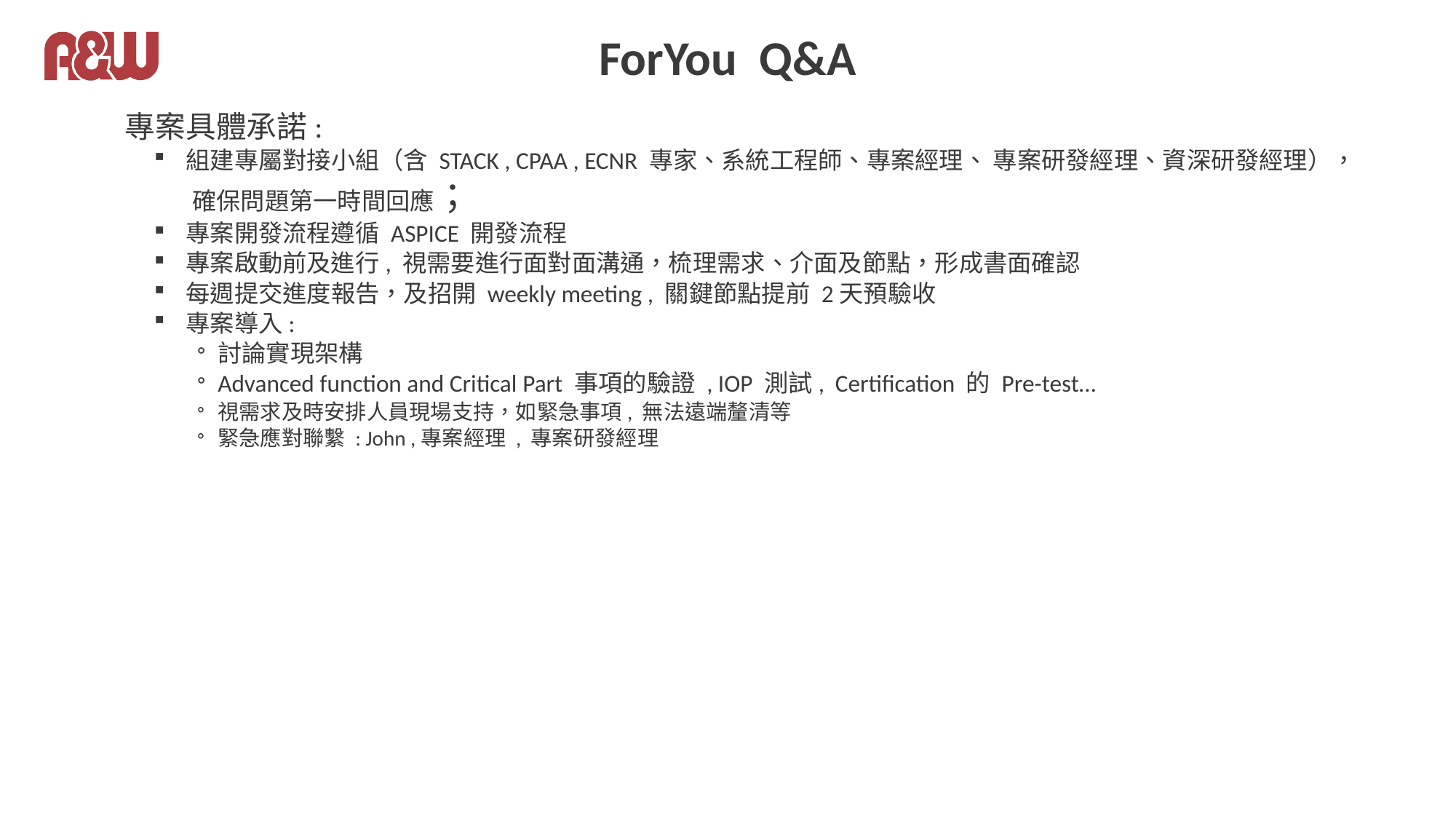

# ForYou  Q&A
 專案具體承諾:
組建專屬對接小組（含 STACK , CPAA , ECNR 專家、系統工程師、專案經理、 專案研發經理、資深研發經理），
      確保問題第一時間回應；
專案開發流程遵循 ASPICE 開發流程
專案啟動前及進行, 視需要進行面對面溝通，梳理需求、介面及節點，形成書面確認
每週提交進度報告，及招開 weekly meeting , 關鍵節點提前 2天預驗收
專案導入:
討論實現架構
Advanced function and Critical Part 事項的驗證 , IOP 測試,  Certification 的 Pre-test…
視需求及時安排人員現場支持，如緊急事項, 無法遠端釐清等
緊急應對聯繫 : John ,專案經理 , 專案研發經理